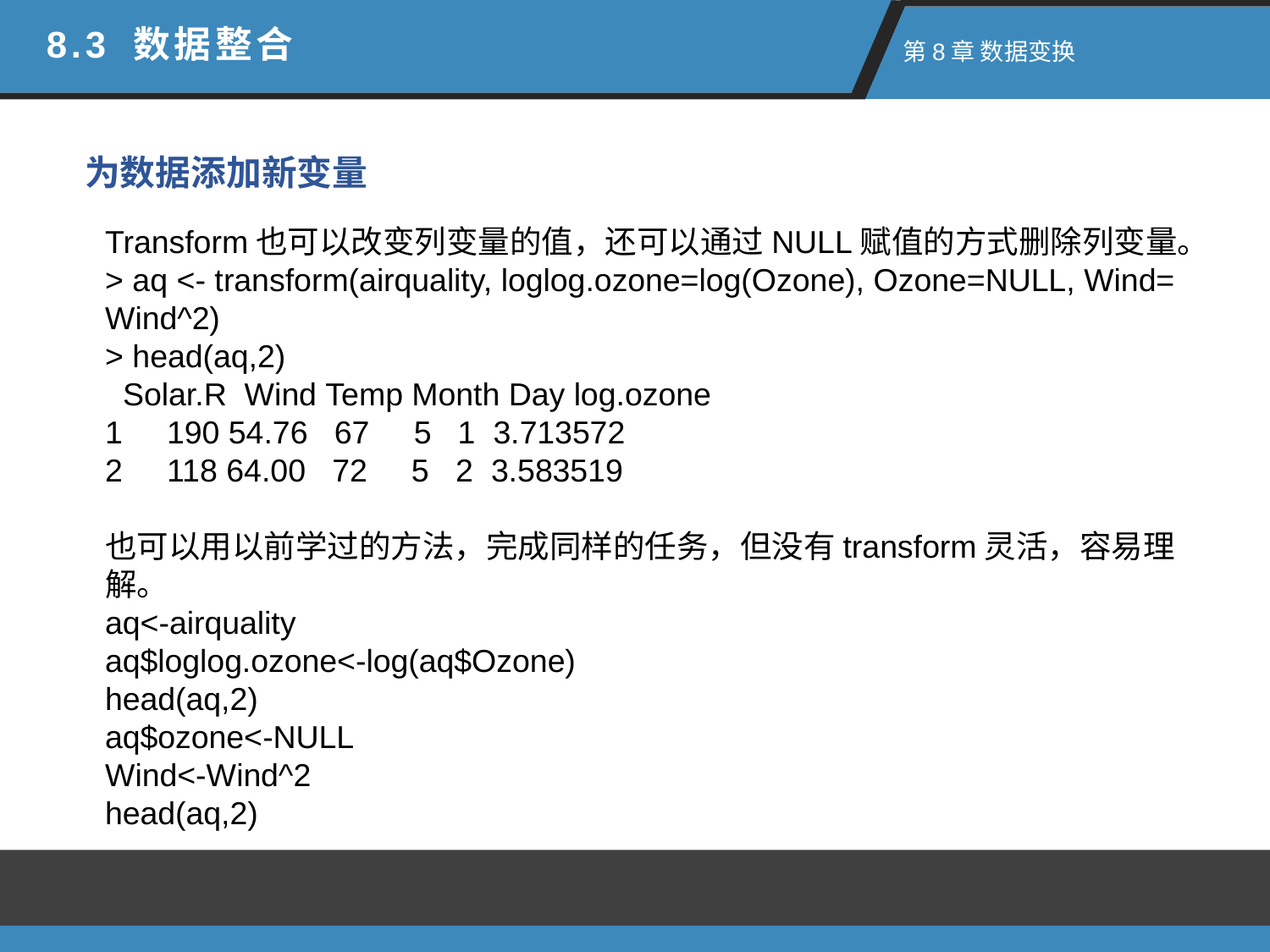

8.3 数据整合
  第8章 数据变换
为数据添加新变量
Transform也可以改变列变量的值，还可以通过NULL赋值的方式删除列变量。
> aq <- transform(airquality, loglog.ozone=log(Ozone), Ozone=NULL, Wind=Wind^2)
> head(aq,2)
  Solar.R  Wind Temp Month Day log.ozone
1     190 54.76   67     5   1  3.713572
2     118 64.00   72     5   2  3.583519

也可以用以前学过的方法，完成同样的任务，但没有transform灵活，容易理解。
aq<-airquality
aq$loglog.ozone<-log(aq$Ozone)
head(aq,2)
aq$ozone<-NULL
Wind<-Wind^2
head(aq,2)